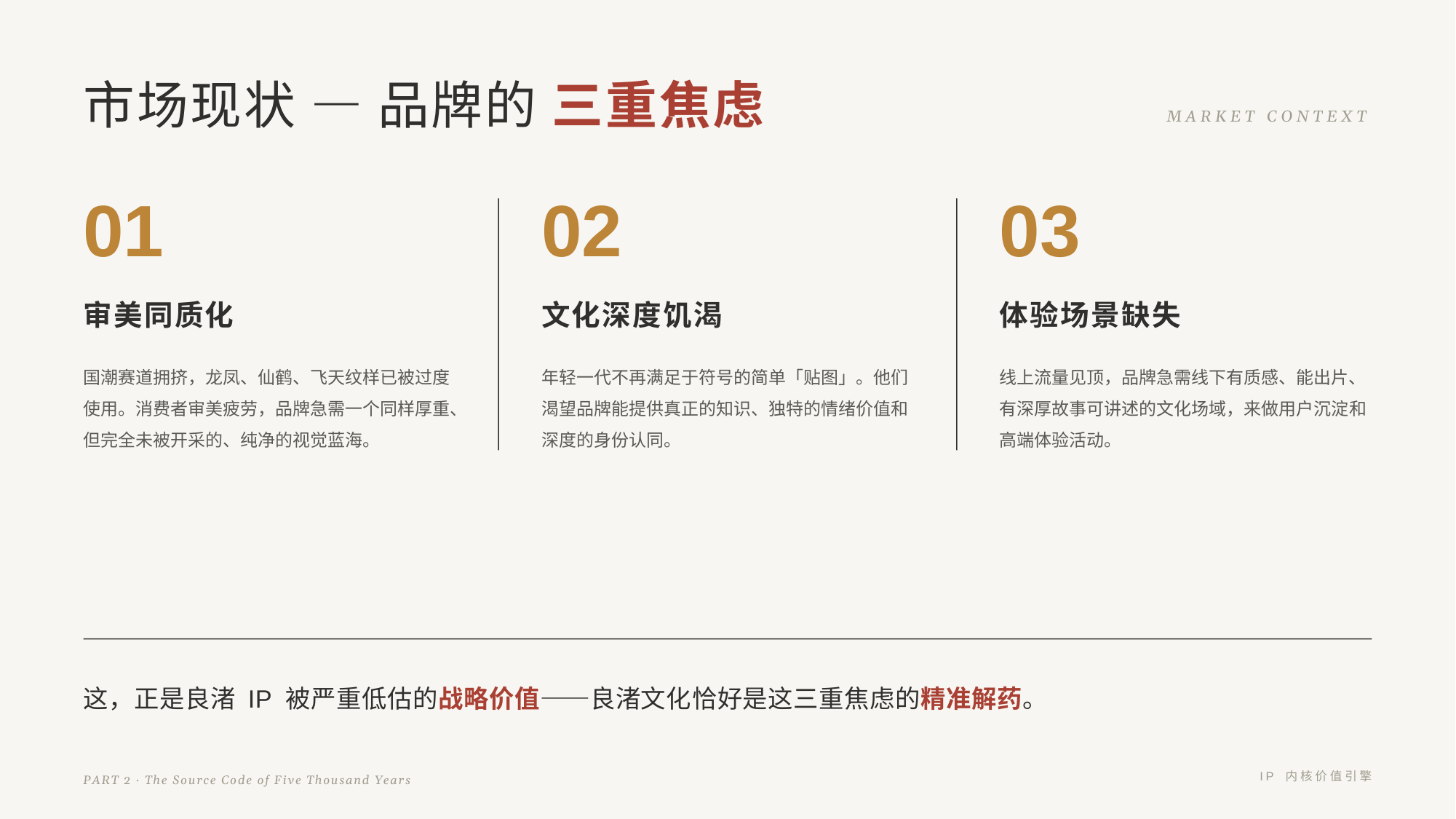

市场现状 — 品牌的 三重焦虑
MARKET CONTEXT
01

02

03
审美同质化
文化深度饥渴
体验场景缺失
国潮赛道拥挤，龙凤、仙鹤、飞天纹样已被过度使用。消费者审美疲劳，品牌急需一个同样厚重、但完全未被开采的、纯净的视觉蓝海。
年轻一代不再满足于符号的简单「贴图」。他们渴望品牌能提供真正的知识、独特的情绪价值和深度的身份认同。
线上流量见顶，品牌急需线下有质感、能出片、有深厚故事可讲述的文化场域，来做用户沉淀和高端体验活动。

这，正是良渚 IP 被严重低估的战略价值——良渚文化恰好是这三重焦虑的精准解药。
IP 内核价值引擎
PART 2 · The Source Code of Five Thousand Years